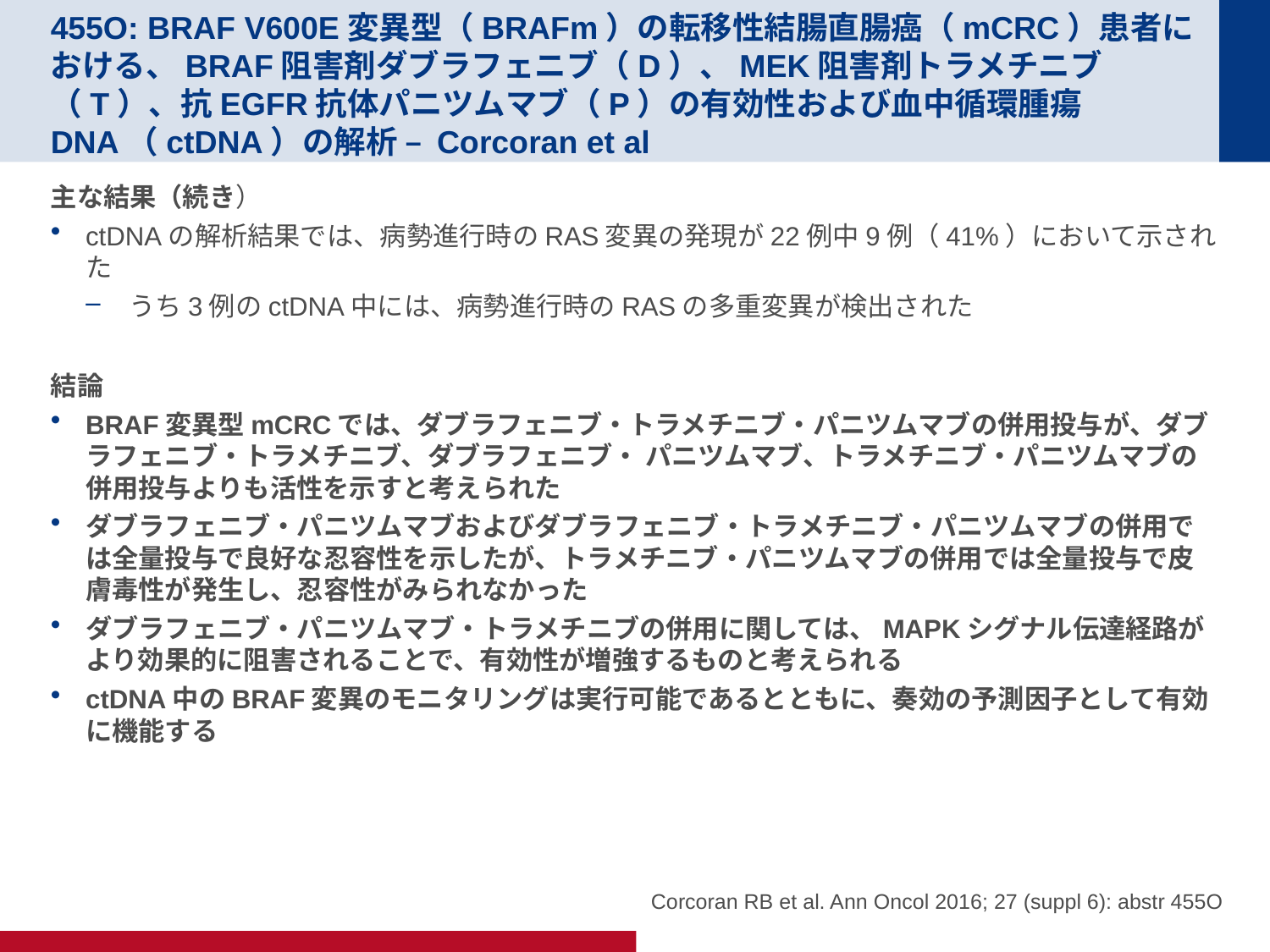

# 455O: BRAF V600E変異型（BRAFm）の転移性結腸直腸癌（mCRC）患者における、BRAF阻害剤ダブラフェニブ（D）、MEK阻害剤トラメチニブ（T）、抗EGFR抗体パニツムマブ（P）の有効性および血中循環腫瘍DNA（ctDNA）の解析 – Corcoran et al
主な結果（続き）
ctDNAの解析結果では、病勢進行時のRAS変異の発現が22例中9例（41%）において示された
うち3例のctDNA中には、病勢進行時のRASの多重変異が検出された

結論
BRAF変異型mCRCでは、ダブラフェニブ・トラメチニブ・パニツムマブの併用投与が、ダブラフェニブ・トラメチニブ、ダブラフェニブ・ パニツムマブ、トラメチニブ・パニツムマブの併用投与よりも活性を示すと考えられた
ダブラフェニブ・パニツムマブおよびダブラフェニブ・トラメチニブ・パニツムマブの併用では全量投与で良好な忍容性を示したが、トラメチニブ・パニツムマブの併用では全量投与で皮膚毒性が発生し、忍容性がみられなかった
ダブラフェニブ・パニツムマブ・トラメチニブの併用に関しては、MAPKシグナル伝達経路がより効果的に阻害されることで、有効性が増強するものと考えられる
ctDNA中のBRAF変異のモニタリングは実行可能であるとともに、奏効の予測因子として有効に機能する
Corcoran RB et al. Ann Oncol 2016; 27 (suppl 6): abstr 455O